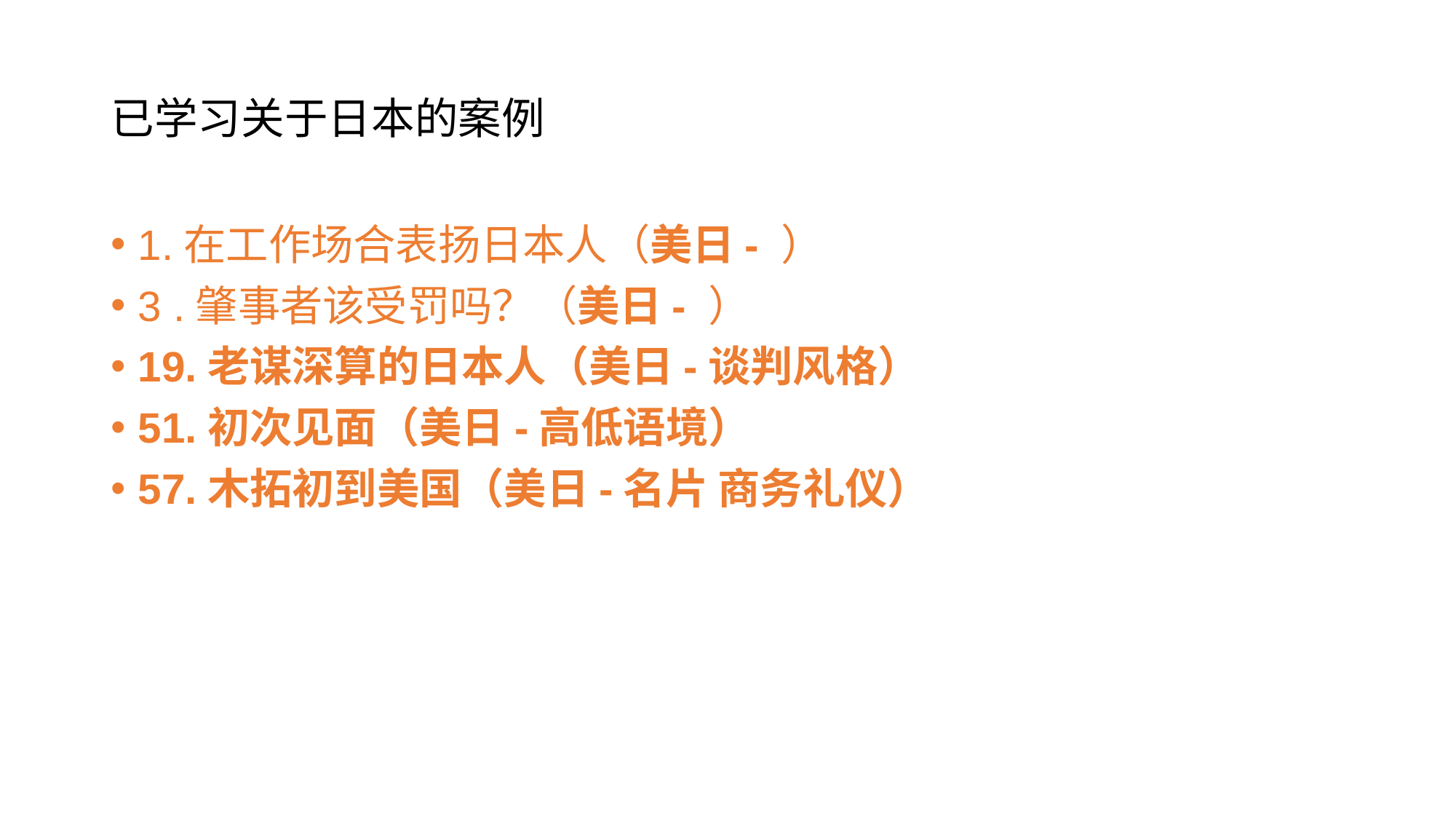

# 已学习关于日本的案例
1.在工作场合表扬日本人（美日- ）
3 .肇事者该受罚吗？（美日- ）
19.老谋深算的日本人（美日-谈判风格）
51.初次见面（美日-高低语境）
57.木拓初到美国（美日-名片 商务礼仪）